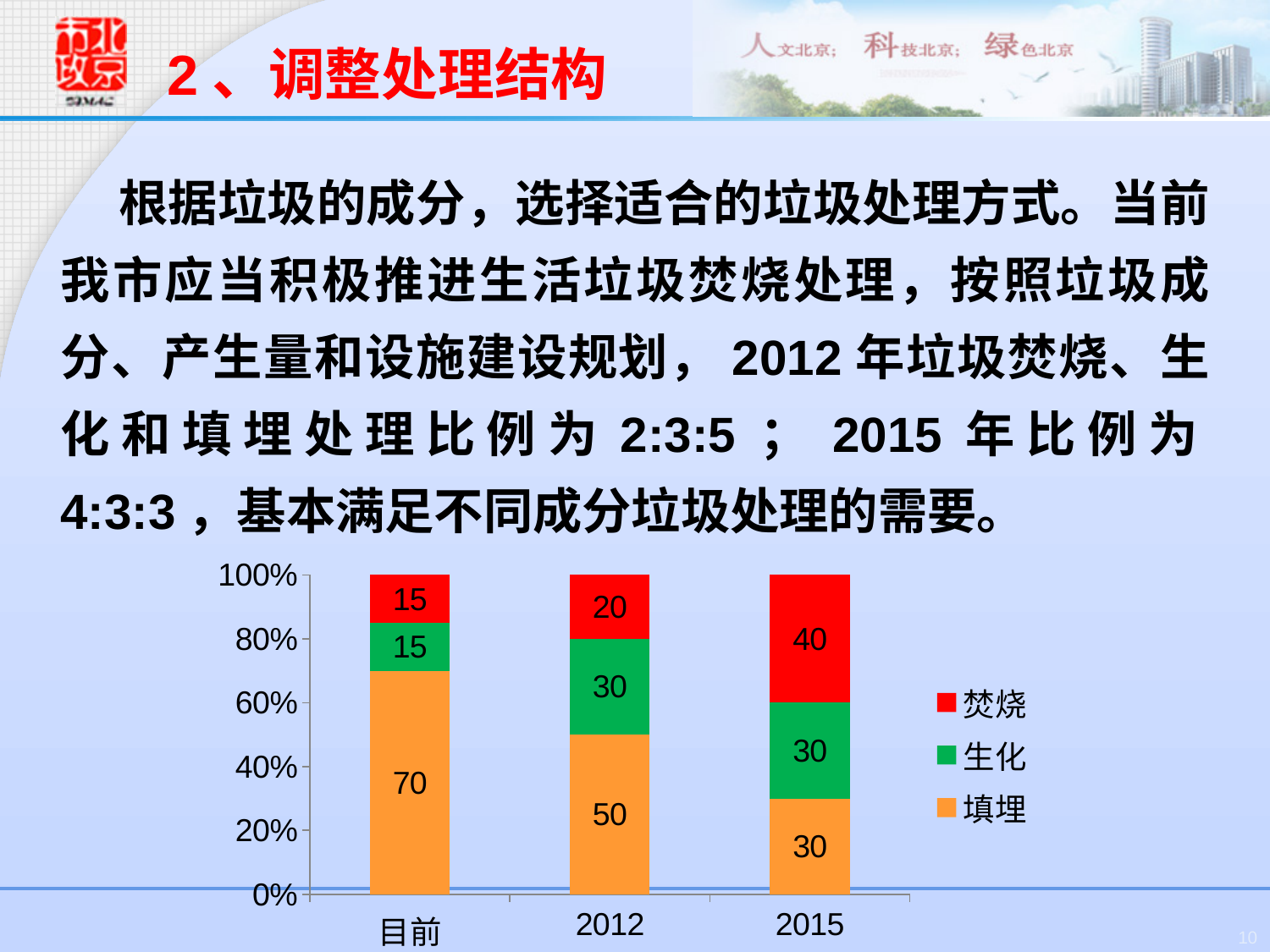

2、调整处理结构
    根据垃圾的成分，选择适合的垃圾处理方式。当前我市应当积极推进生活垃圾焚烧处理，按照垃圾成分、产生量和设施建设规划，2012年垃圾焚烧、生化和填埋处理比例为2:3:5；2015年比例为4:3:3，基本满足不同成分垃圾处理的需要。

### Chart

| Category | 填埋 | 生化 | 焚烧 |
|---|---|---|---|
| 目前 | 70.0 | 15.0 | 15.0 |
| 2012 | 50.0 | 30.0 | 20.0 |
| 2015 | 30.0 | 30.0 | 40.0 |
10